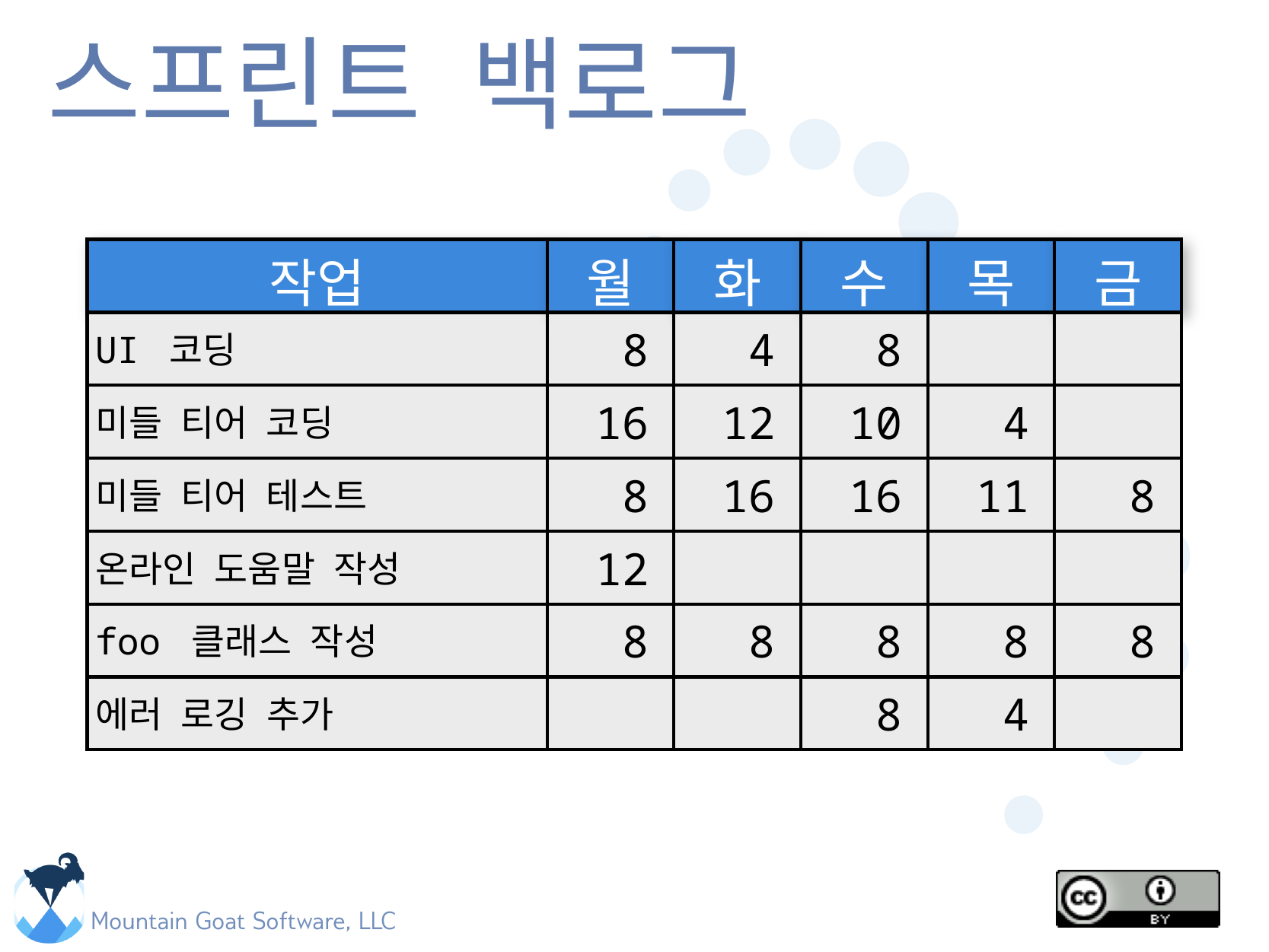

# 스프린트 백로그
작업
월
화
수
목
금
UI 코딩
8
10
16

8
에러 로깅 추가

8
8
16
8
12
8
4
12
16

8

4
11

8
4

8

8

미들 티어 코딩
미들 티어 테스트
온라인 도움말 작성
foo 클래스 작성